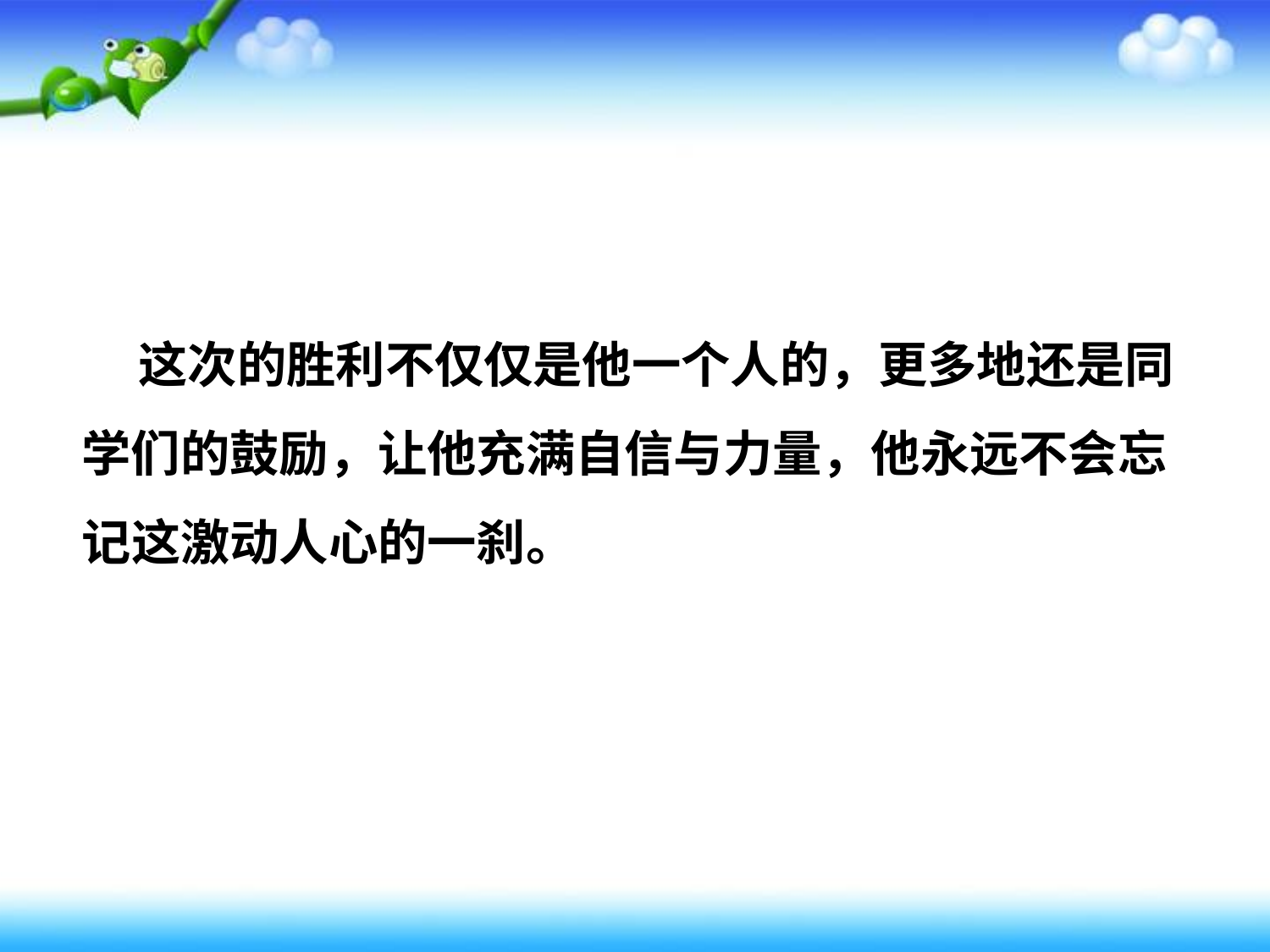

这次的胜利不仅仅是他一个人的，更多地还是同学们的鼓励，让他充满自信与力量，他永远不会忘记这激动人心的一刹。